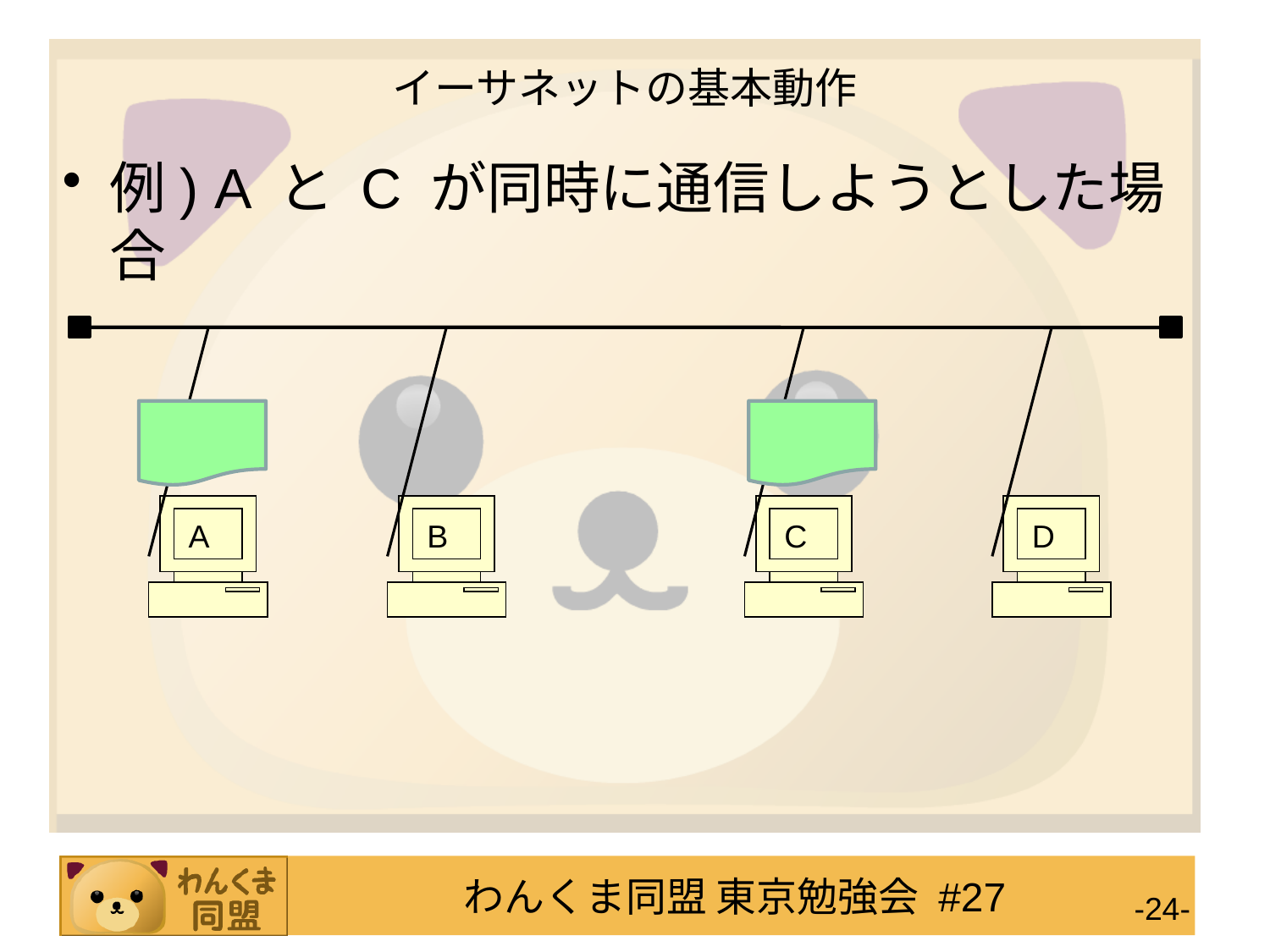

# イーサネットの基本動作
例) A と C が同時に通信しようとした場合

A
B
C
D